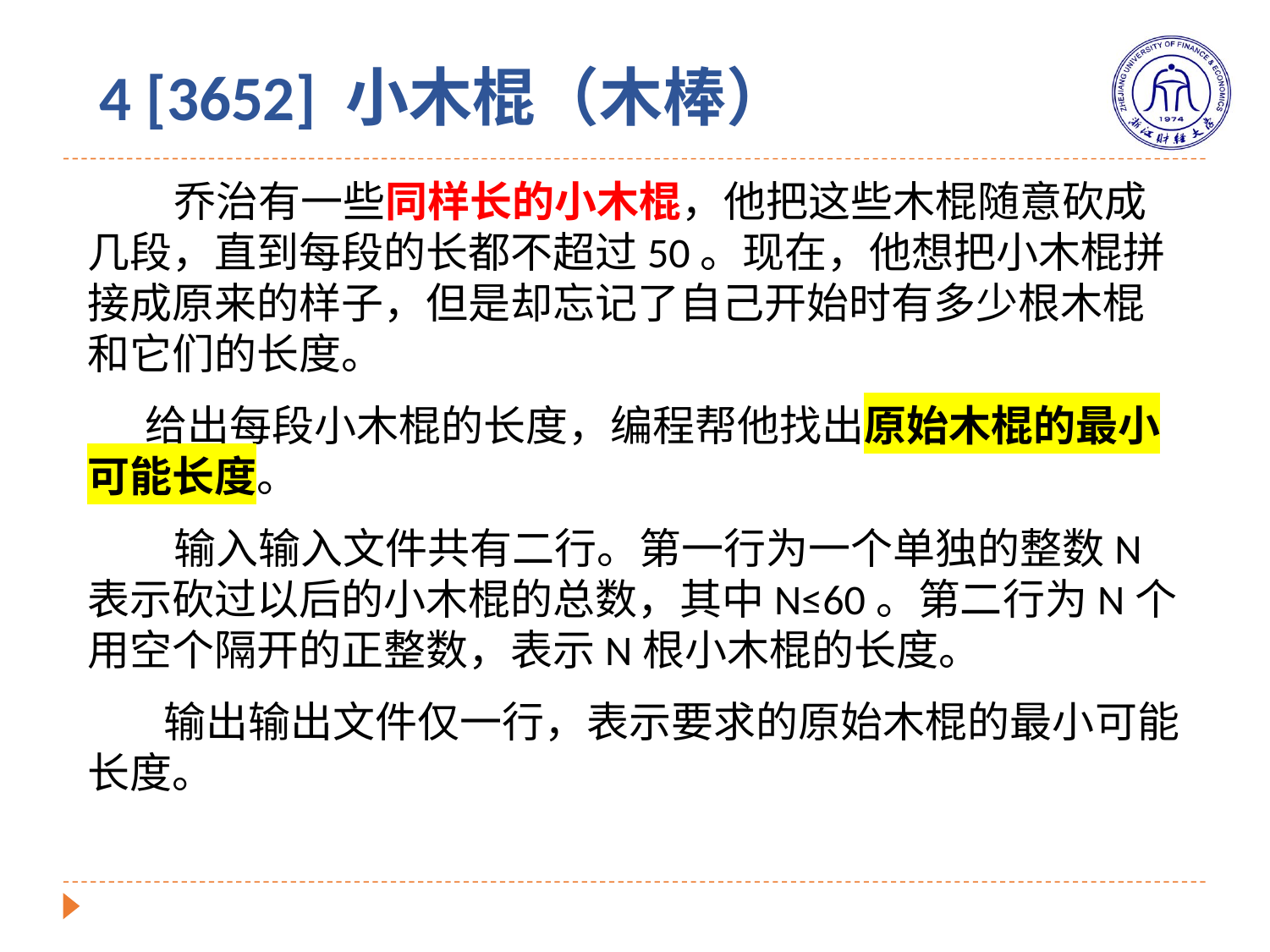

# 4 [3652] 小木棍（木棒）
        乔治有一些同样长的小木棍，他把这些木棍随意砍成几段，直到每段的长都不超过50。现在，他想把小木棍拼接成原来的样子，但是却忘记了自己开始时有多少根木棍和它们的长度。
     给出每段小木棍的长度，编程帮他找出原始木棍的最小可能长度。
        输入输入文件共有二行。第一行为一个单独的整数N表示砍过以后的小木棍的总数，其中N≤60。第二行为N个用空个隔开的正整数，表示N根小木棍的长度。
       输出输出文件仅一行，表示要求的原始木棍的最小可能长度。

32